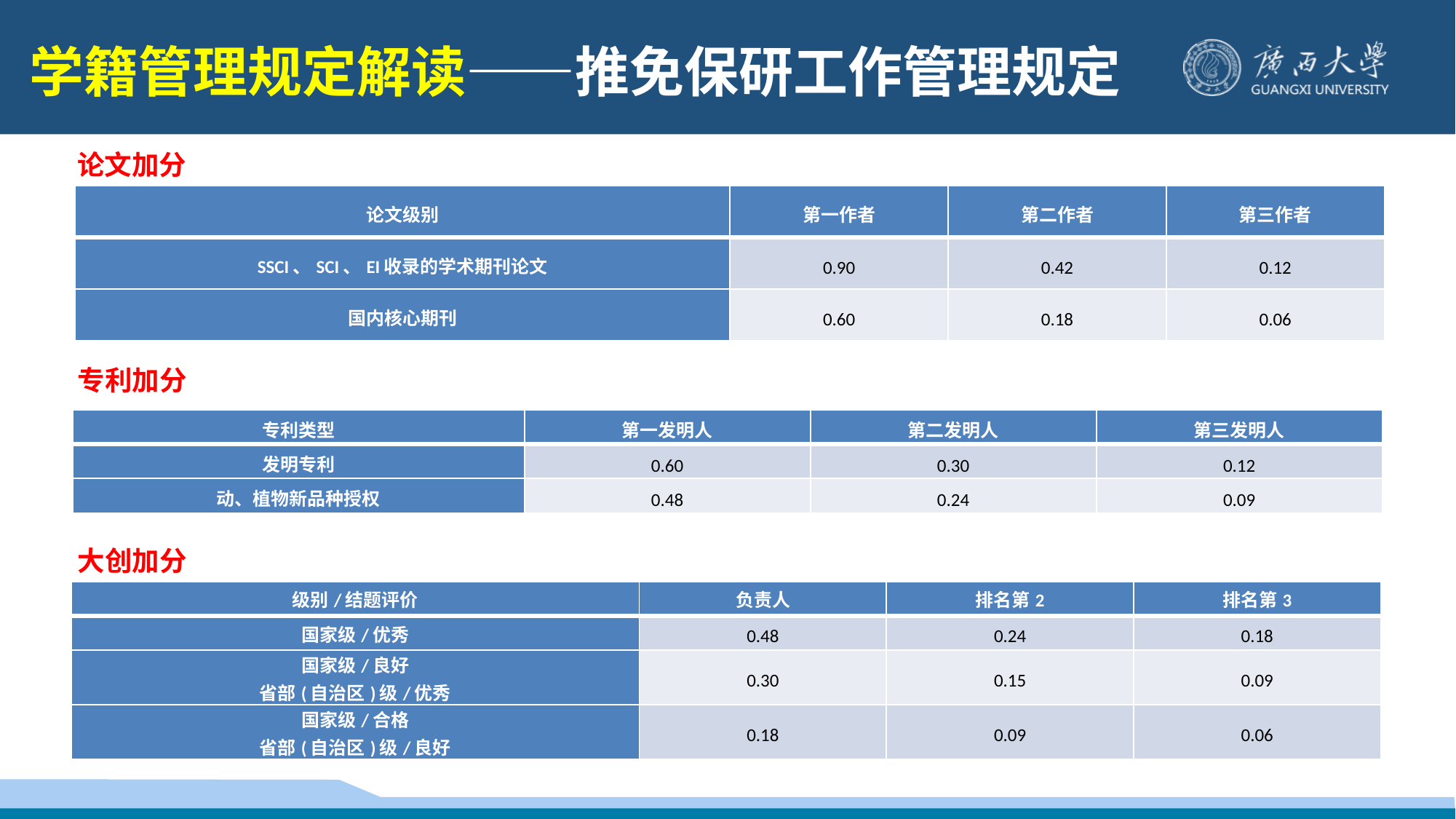

学籍管理规定解读——推免保研工作管理规定
论文加分
| 论文级别 | 第一作者 | 第二作者 | 第三作者 |
| --- | --- | --- | --- |
| SSCI、SCI、EI收录的学术期刊论文 | 0.90 | 0.42 | 0.12 |
| 国内核心期刊 | 0.60 | 0.18 | 0.06 |
专利加分
| 专利类型 | 第一发明人 | 第二发明人 | 第三发明人 |
| --- | --- | --- | --- |
| 发明专利 | 0.60 | 0.30 | 0.12 |
| 动、植物新品种授权 | 0.48 | 0.24 | 0.09 |
大创加分
| 级别/结题评价 | 负责人 | 排名第2 | 排名第3 |
| --- | --- | --- | --- |
| 国家级/优秀 | 0.48 | 0.24 | 0.18 |
| 国家级/良好 省部(自治区)级/优秀 | 0.30 | 0.15 | 0.09 |
| 国家级/合格 省部(自治区)级/良好 | 0.18 | 0.09 | 0.06 |